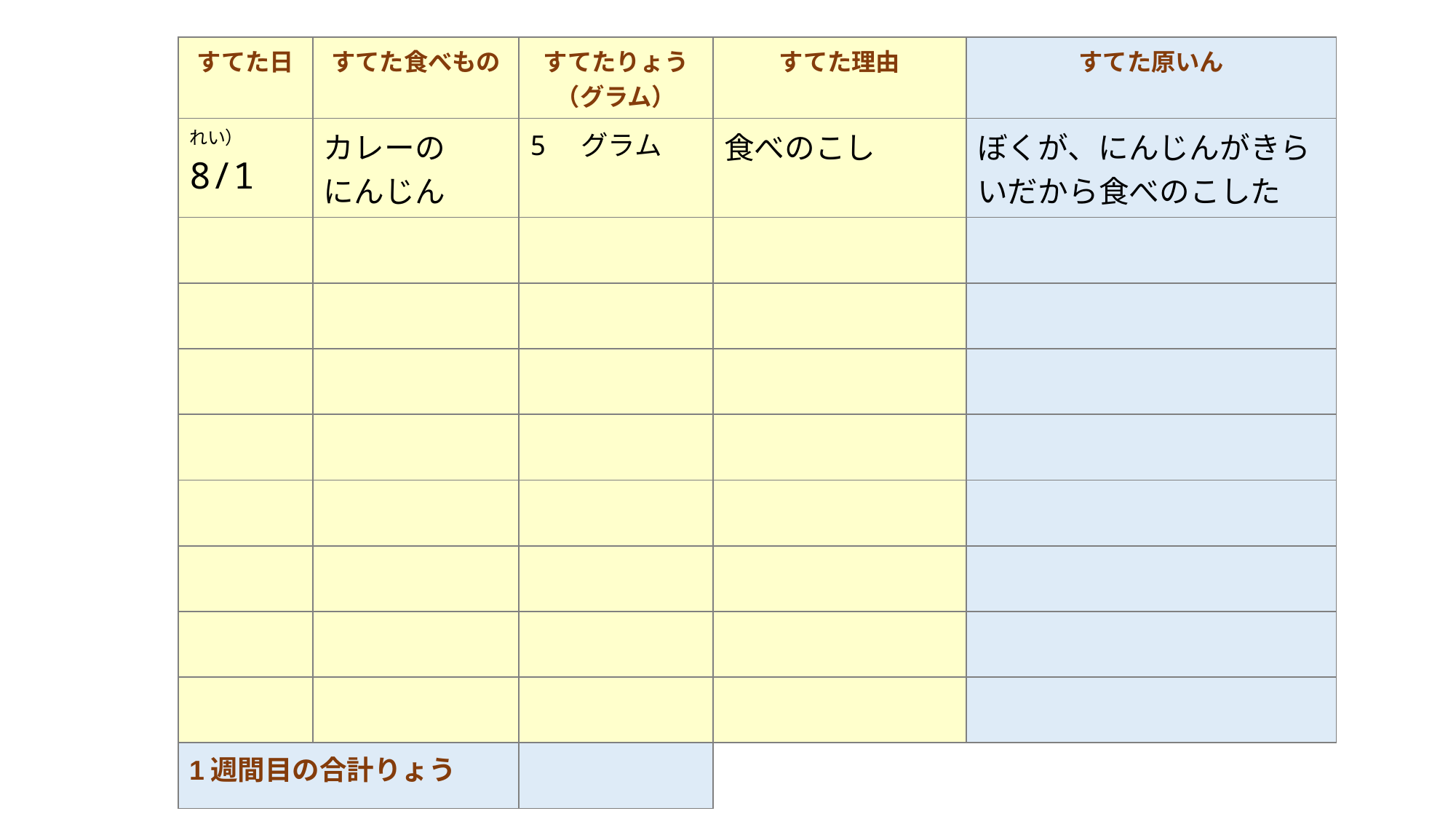

| すてた日 | すてた食べもの | すてたりょう（グラム） | すてた理由 | すてた原いん |
| --- | --- | --- | --- | --- |
| れい） 8/1 | カレーの にんじん | 5　グラム | 食べのこし | ぼくが、にんじんがきらいだから食べのこした |
|  |  |  |  |  |
|  |  |  |  |  |
|  |  |  |  |  |
|  |  |  |  |  |
|  |  |  |  |  |
|  |  |  |  |  |
|  |  |  |  |  |
|  |  |  |  |  |
| 1週間目の合計りょう |  |  |  |  |